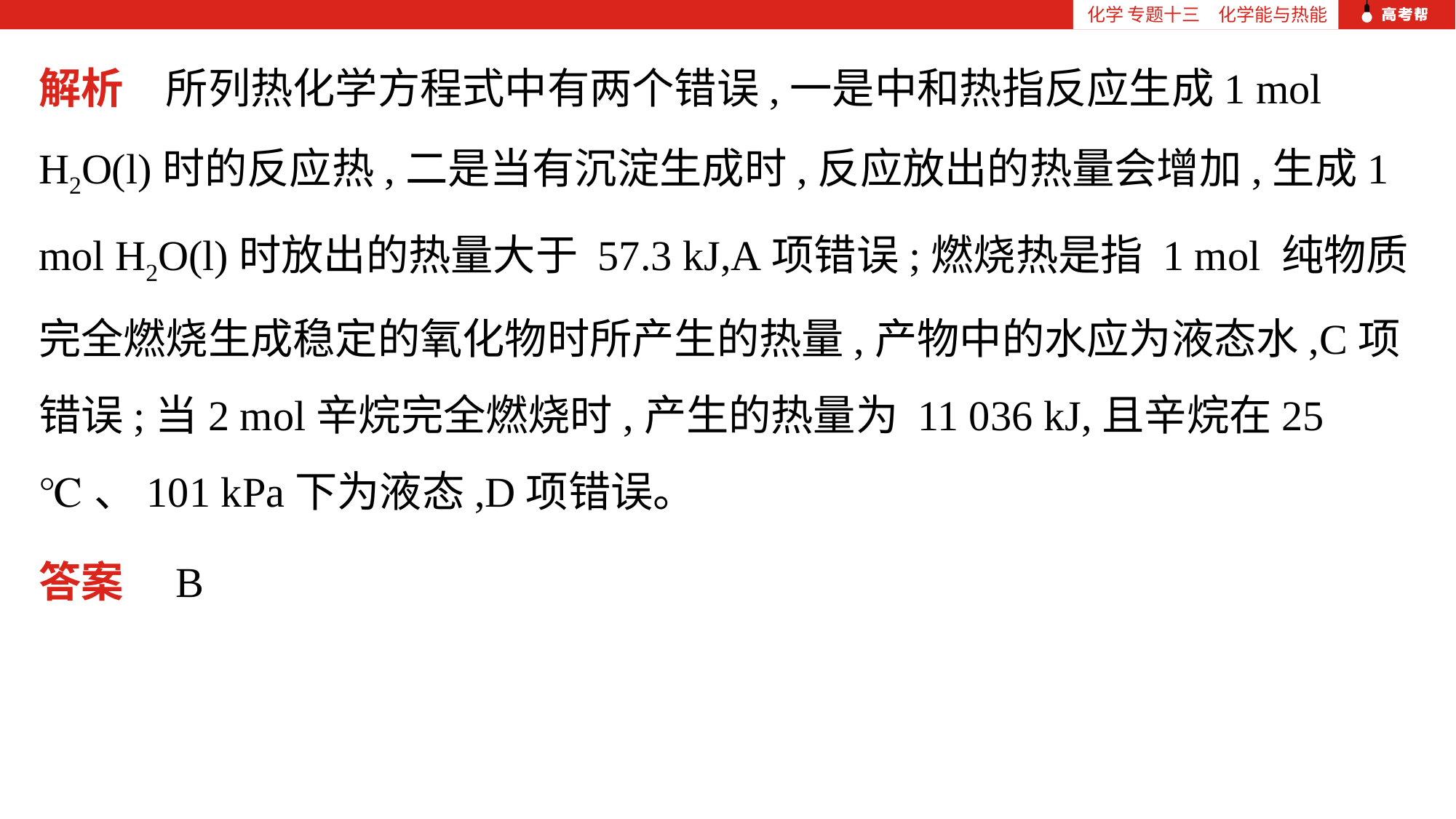

化学 专题十三　化学能与热能

解析　所列热化学方程式中有两个错误,一是中和热指反应生成1 mol H2O(l)时的反应热,二是当有沉淀生成时,反应放出的热量会增加,生成1 mol H2O(l)时放出的热量大于 57.3 kJ,A项错误;燃烧热是指 1 mol 纯物质完全燃烧生成稳定的氧化物时所产生的热量,产物中的水应为液态水,C项错误;当2 mol辛烷完全燃烧时,产生的热量为 11 036 kJ,且辛烷在25 ℃、101 kPa下为液态,D项错误。

答案　B